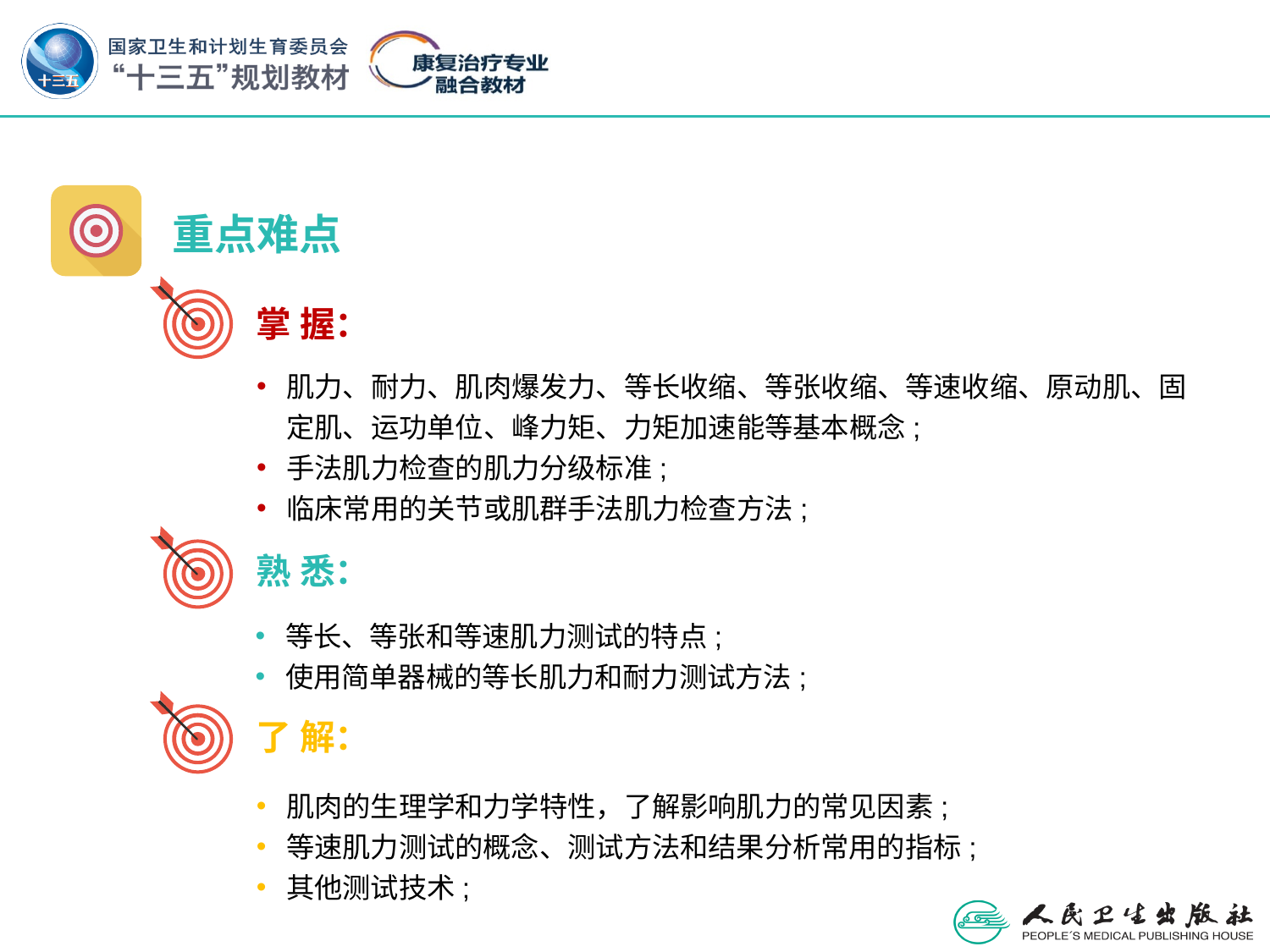

掌 握：

肌力、耐力、肌肉爆发力、等长收缩、等张收缩、等速收缩、原动肌、固定肌、运功单位、峰力矩、力矩加速能等基本概念;
手法肌力检查的肌力分级标准;
临床常用的关节或肌群手法肌力检查方法;

熟 悉：
等长、等张和等速肌力测试的特点;
使用简单器械的等长肌力和耐力测试方法;

了 解：
肌肉的生理学和力学特性，了解影响肌力的常见因素;
等速肌力测试的概念、测试方法和结果分析常用的指标;
其他测试技术;